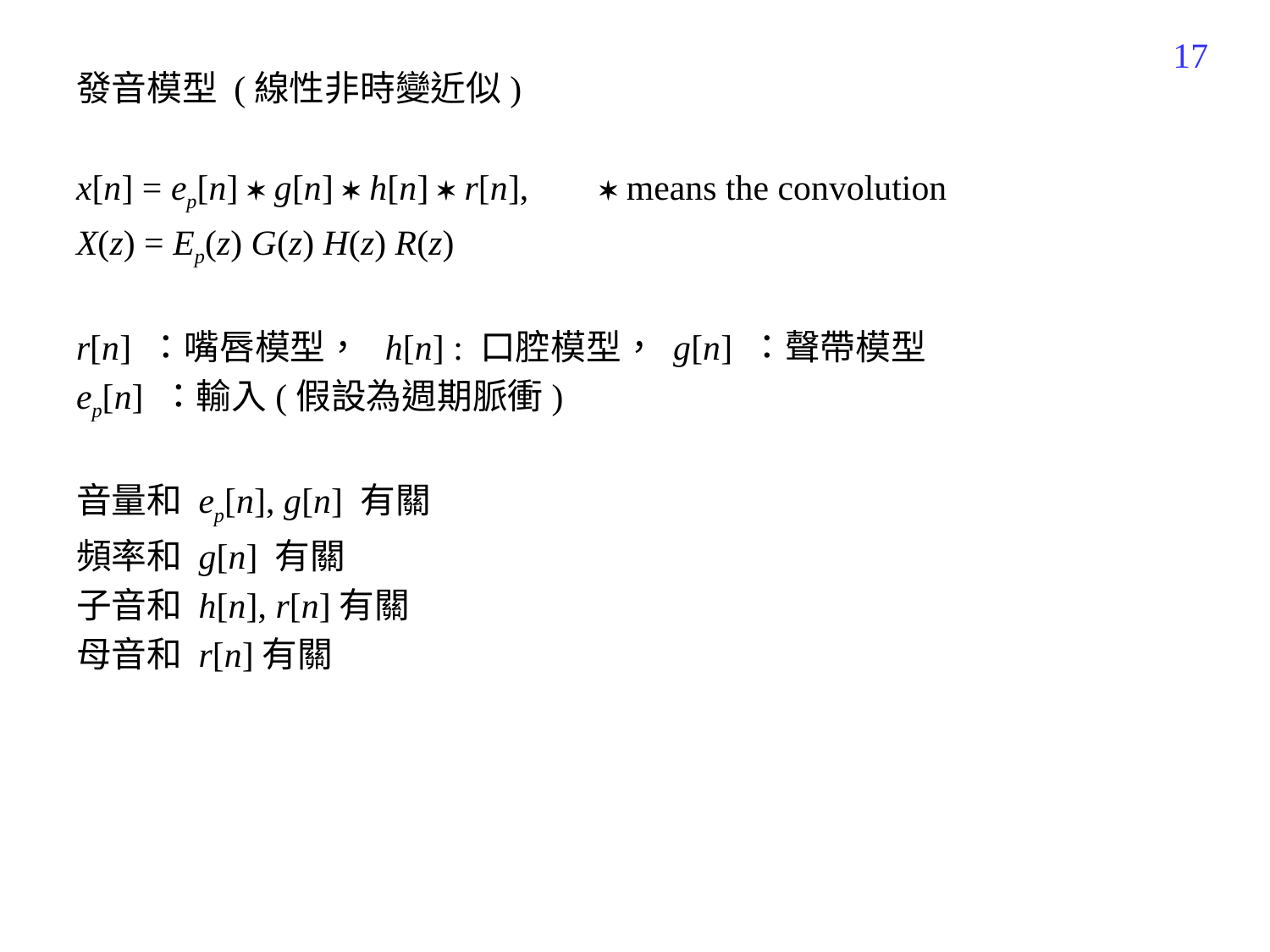

17
發音模型 (線性非時變近似)

x[n] = ep[n] ∗ g[n] ∗ h[n] ∗ r[n],        ∗ means the convolution
X(z) = Ep(z) G(z) H(z) R(z)

r[n] ：嘴唇模型，  h[n] : 口腔模型， g[n] ：聲帶模型
ep[n] ：輸入(假設為週期脈衝)

音量和 ep[n], g[n] 有關
頻率和 g[n] 有關
子音和 h[n], r[n]有關
母音和 r[n]有關